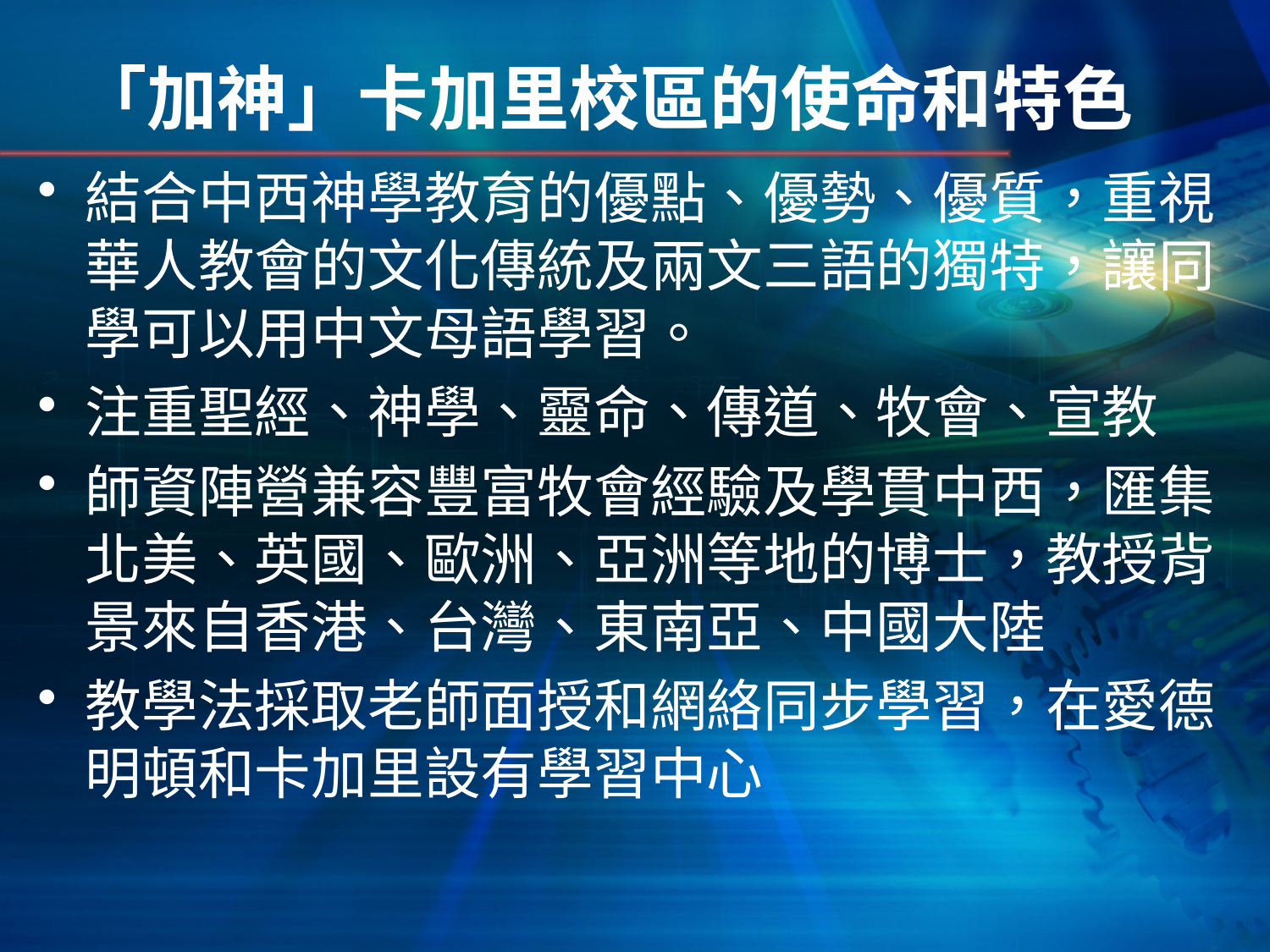

# 「加神」卡加里校區的使命和特色
結合中西神學教育的優點、優勢、優質，重視華人教會的文化傳統及兩文三語的獨特，讓同學可以用中文母語學習。
注重聖經、神學、靈命、傳道、牧會、宣教
師資陣營兼容豐富牧會經驗及學貫中西，匯集北美、英國、歐洲、亞洲等地的博士，教授背景來自香港、台灣、東南亞、中國大陸
教學法採取老師面授和網絡同步學習，在愛德明頓和卡加里設有學習中心